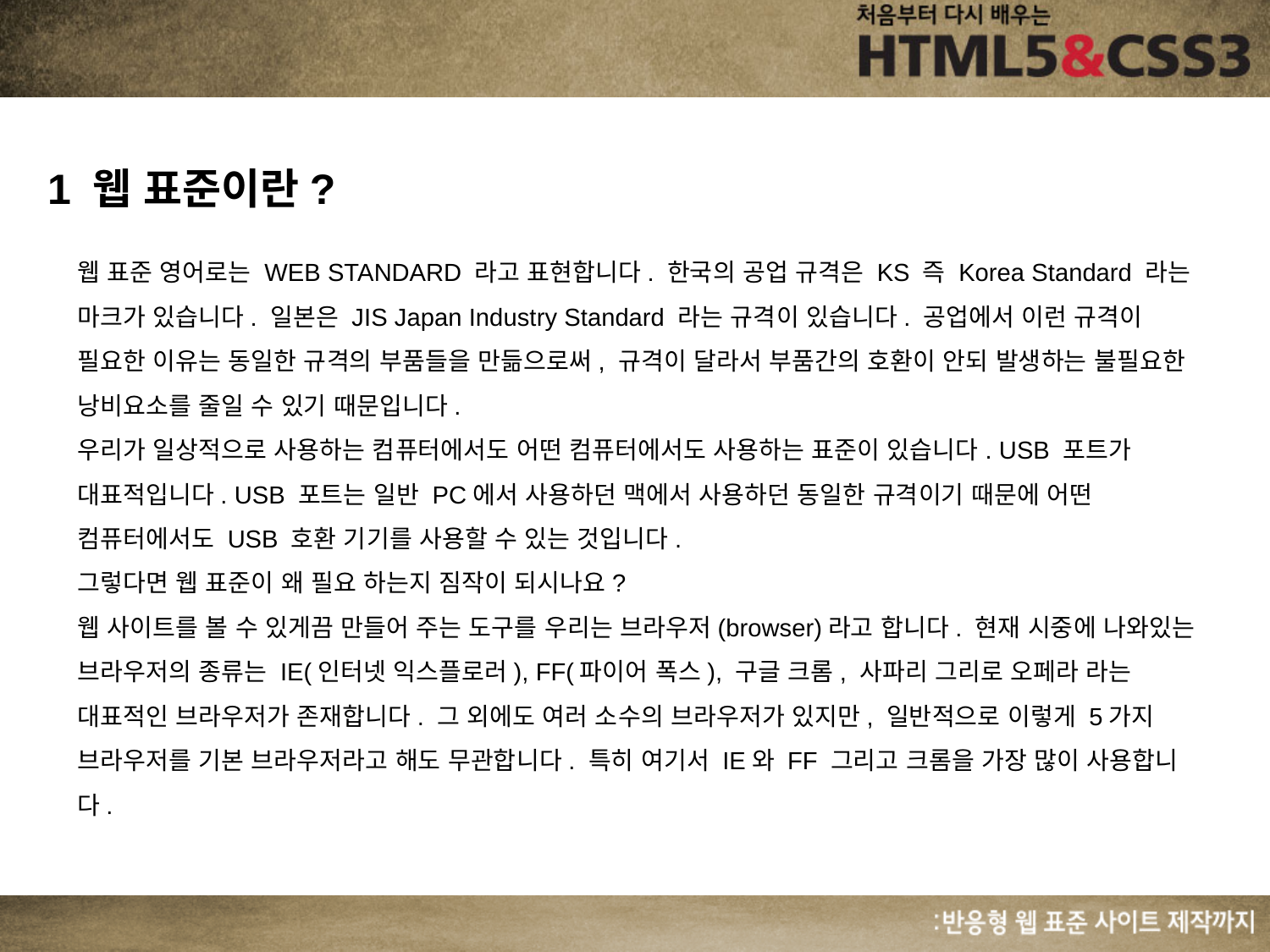

1 웹 표준이란?
웹 표준 영어로는 WEB STANDARD 라고 표현합니다. 한국의 공업 규격은 KS 즉 Korea Standard 라는 마크가 있습니다. 일본은 JIS Japan Industry Standard 라는 규격이 있습니다. 공업에서 이런 규격이 필요한 이유는 동일한 규격의 부품들을 만듦으로써, 규격이 달라서 부품간의 호환이 안되 발생하는 불필요한 낭비요소를 줄일 수 있기 때문입니다.
우리가 일상적으로 사용하는 컴퓨터에서도 어떤 컴퓨터에서도 사용하는 표준이 있습니다. USB 포트가 대표적입니다. USB 포트는 일반 PC에서 사용하던 맥에서 사용하던 동일한 규격이기 때문에 어떤 컴퓨터에서도 USB 호환 기기를 사용할 수 있는 것입니다.
그렇다면 웹 표준이 왜 필요 하는지 짐작이 되시나요?
웹 사이트를 볼 수 있게끔 만들어 주는 도구를 우리는 브라우저(browser)라고 합니다. 현재 시중에 나와있는 브라우저의 종류는 IE(인터넷 익스플로러), FF(파이어 폭스), 구글 크롬, 사파리 그리로 오페라 라는 대표적인 브라우저가 존재합니다. 그 외에도 여러 소수의 브라우저가 있지만, 일반적으로 이렇게 5가지 브라우저를 기본 브라우저라고 해도 무관합니다. 특히 여기서 IE와 FF 그리고 크롬을 가장 많이 사용합니다.